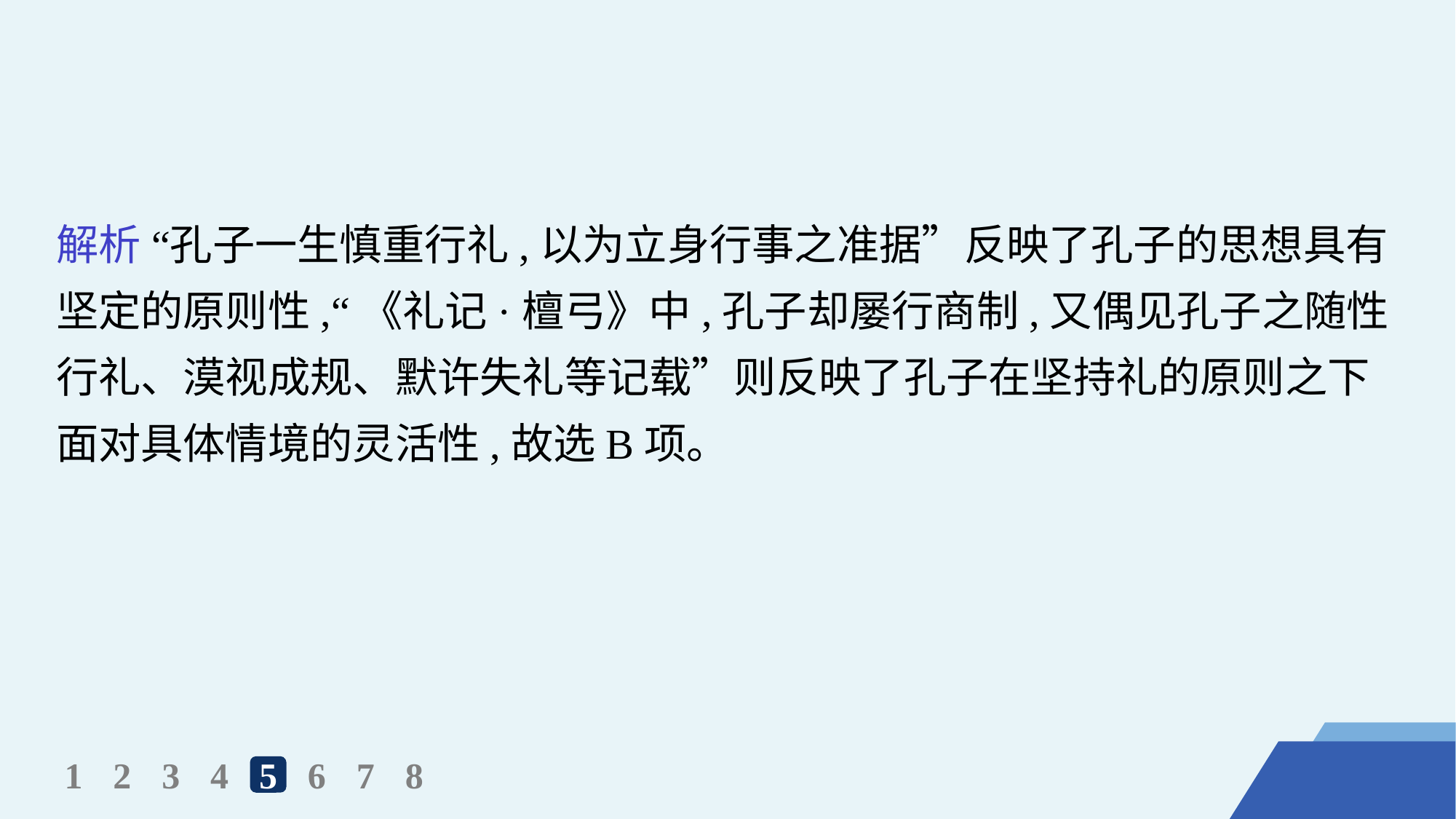

解析 “孔子一生慎重行礼,以为立身行事之准据”反映了孔子的思想具有坚定的原则性,“《礼记·檀弓》中,孔子却屡行商制,又偶见孔子之随性行礼、漠视成规、默许失礼等记载”则反映了孔子在坚持礼的原则之下面对具体情境的灵活性,故选B项。
1
2
3
4
5
6
7
8